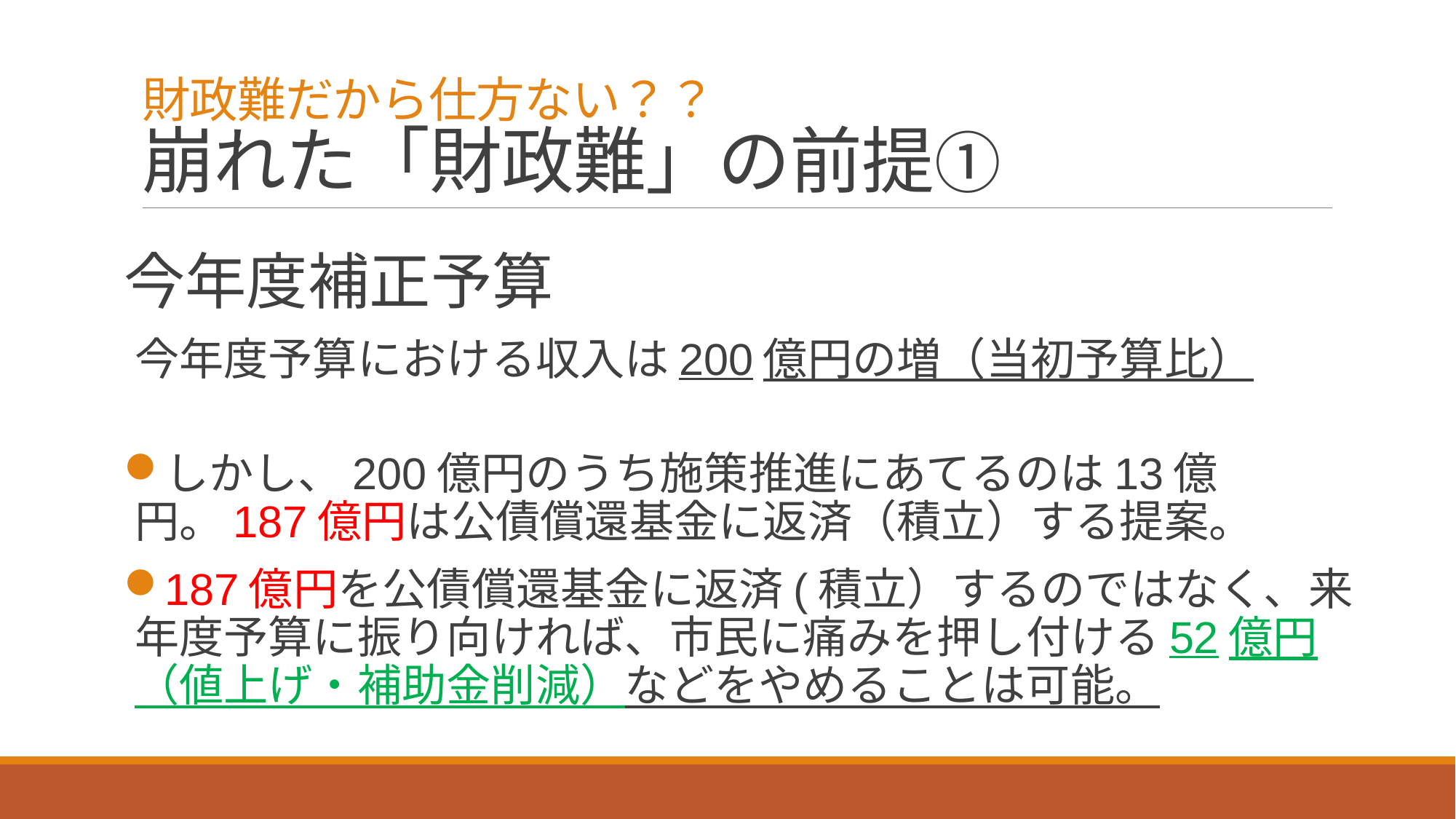

# 財政難だから仕方ない？？ 崩れた「財政難」の前提①
今年度補正予算
今年度予算における収入は200億円の増（当初予算比）

しかし、200億円のうち施策推進にあてるのは13億円。187億円は公債償還基金に返済（積立）する提案。
187億円を公債償還基金に返済(積立）するのではなく、来年度予算に振り向ければ、市民に痛みを押し付ける52億円（値上げ・補助金削減）などをやめることは可能。